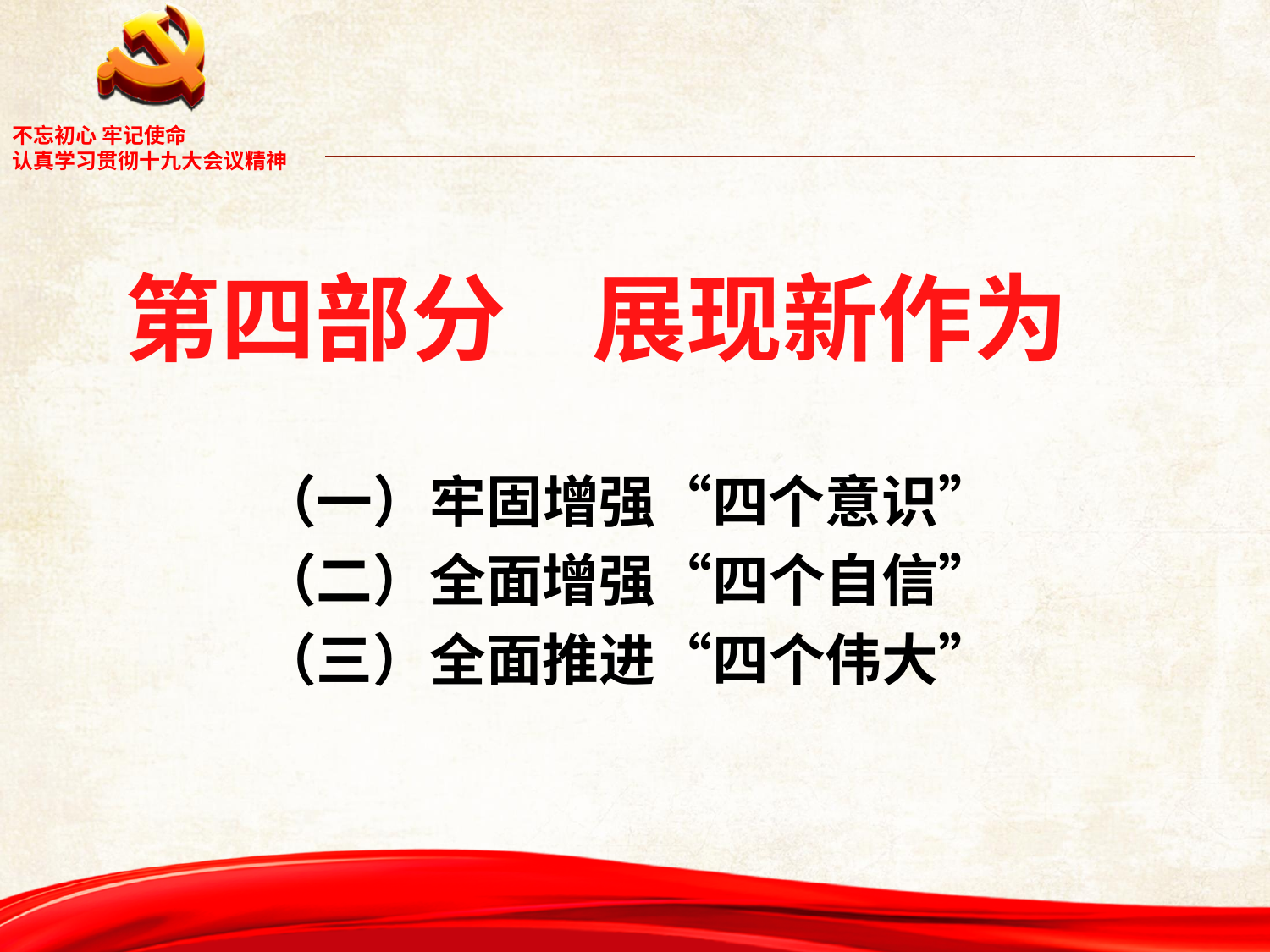

# 第四部分    展现新作为
（一）牢固增强“四个意识”
（二）全面增强“四个自信”
（三）全面推进“四个伟大”